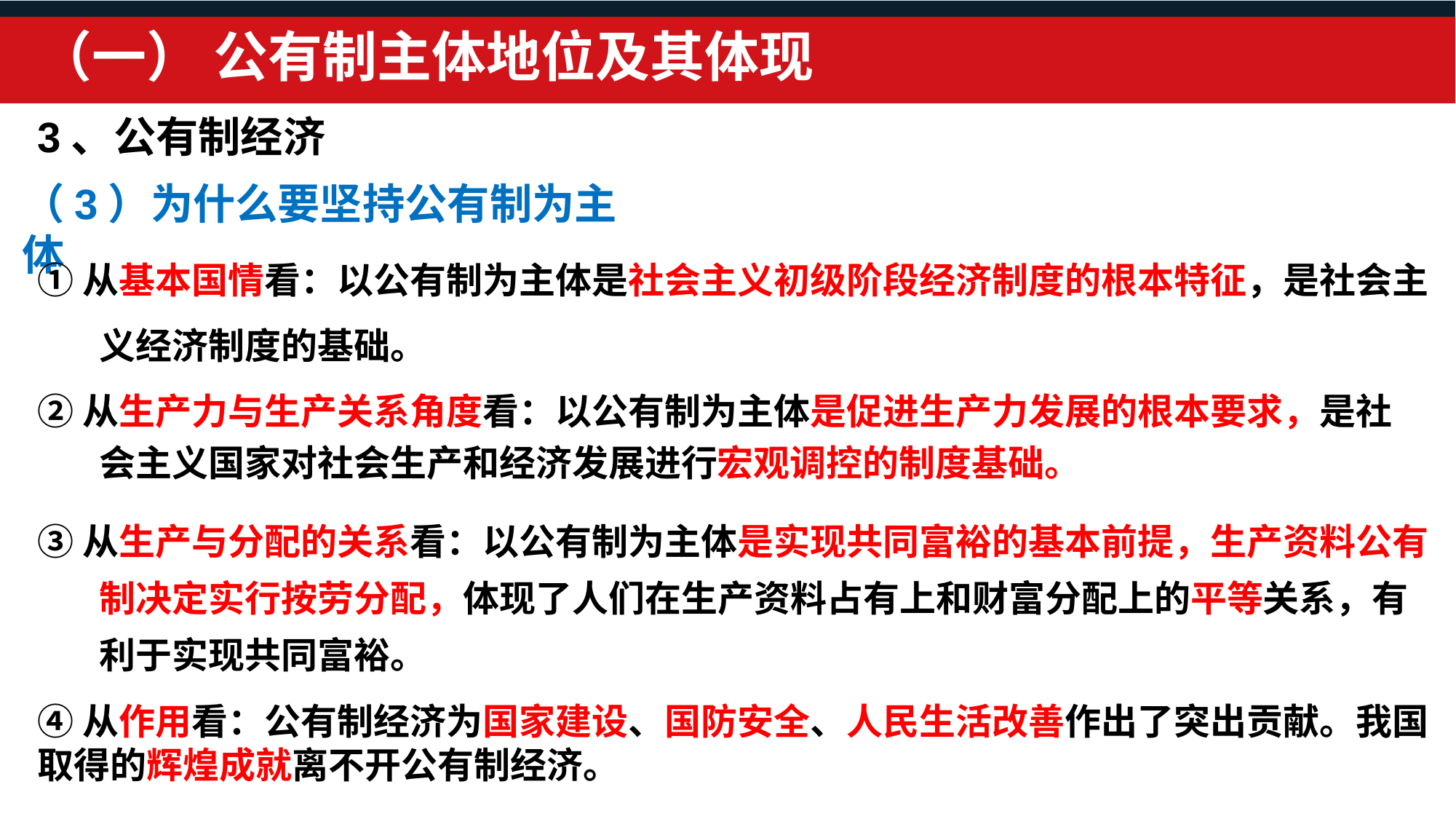

（一） 公有制主体地位及其体现
3、公有制经济
（3）为什么要坚持公有制为主体
①从基本国情看：以公有制为主体是社会主义初级阶段经济制度的根本特征，是社会主义经济制度的基础。
②从生产力与生产关系角度看：以公有制为主体是促进生产力发展的根本要求，是社会主义国家对社会生产和经济发展进行宏观调控的制度基础。
③从生产与分配的关系看：以公有制为主体是实现共同富裕的基本前提，生产资料公有制决定实行按劳分配，体现了人们在生产资料占有上和财富分配上的平等关系，有利于实现共同富裕。
④从作用看：公有制经济为国家建设、国防安全、人民生活改善作出了突出贡献。我国取得的辉煌成就离不开公有制经济。